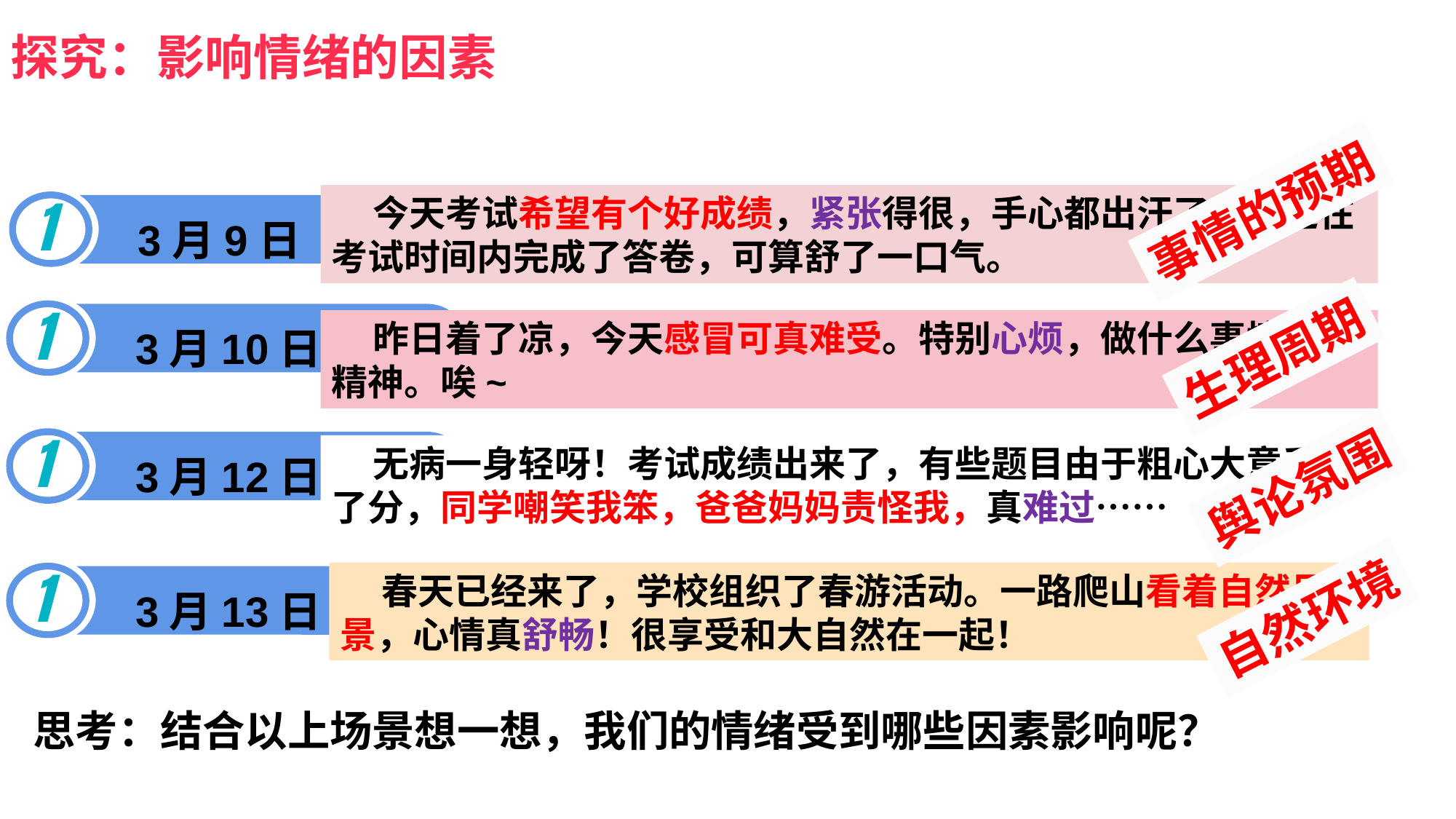

探究：影响情绪的因素
事情的预期
    今天考试希望有个好成绩，紧张得很，手心都出汗了。不过在考试时间内完成了答卷，可算舒了一口气。
1

3月9日
1

3月10日
    昨日着了凉，今天感冒可真难受。特别心烦，做什么事情都没精神。唉~
生理周期
1

3月12日
    无病一身轻呀！考试成绩出来了，有些题目由于粗心大意丢了分，同学嘲笑我笨，爸爸妈妈责怪我，真难过……
舆论氛围
    春天已经来了，学校组织了春游活动。一路爬山看着自然风景，心情真舒畅！很享受和大自然在一起！
1

3月13日
自然环境
思考：结合以上场景想一想，我们的情绪受到哪些因素影响呢？